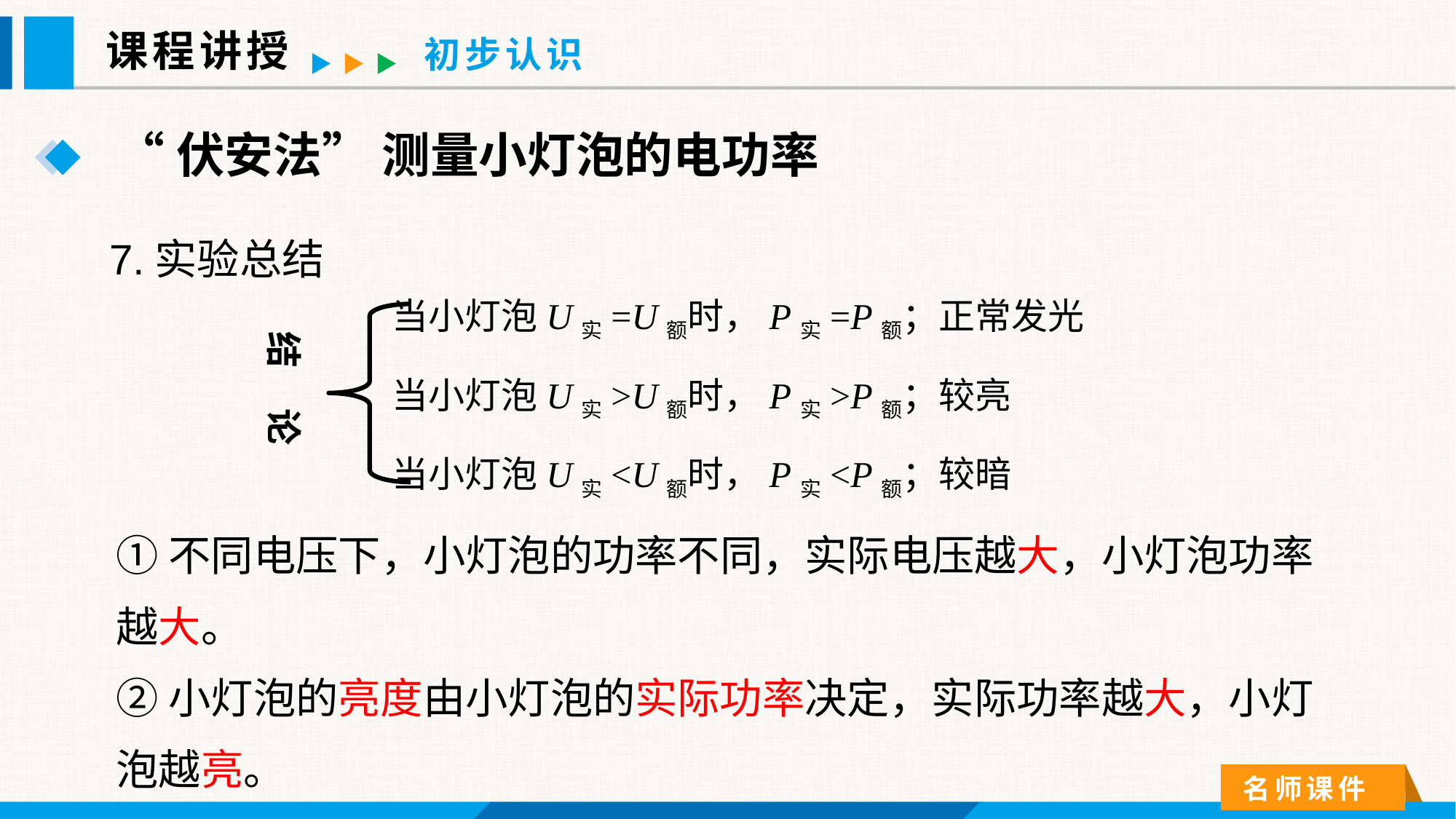

课程讲授
初步认识

“伏安法” 测量小灯泡的电功率

7.实验总结
当小灯泡U实=U额时，P实=P额；正常发光

结     论
当小灯泡U实>U额时，P实>P额；较亮
当小灯泡U实<U额时，P实<P额；较暗
①不同电压下，小灯泡的功率不同，实际电压越大，小灯泡功率越大。
②小灯泡的亮度由小灯泡的实际功率决定，实际功率越大，小灯泡越亮。